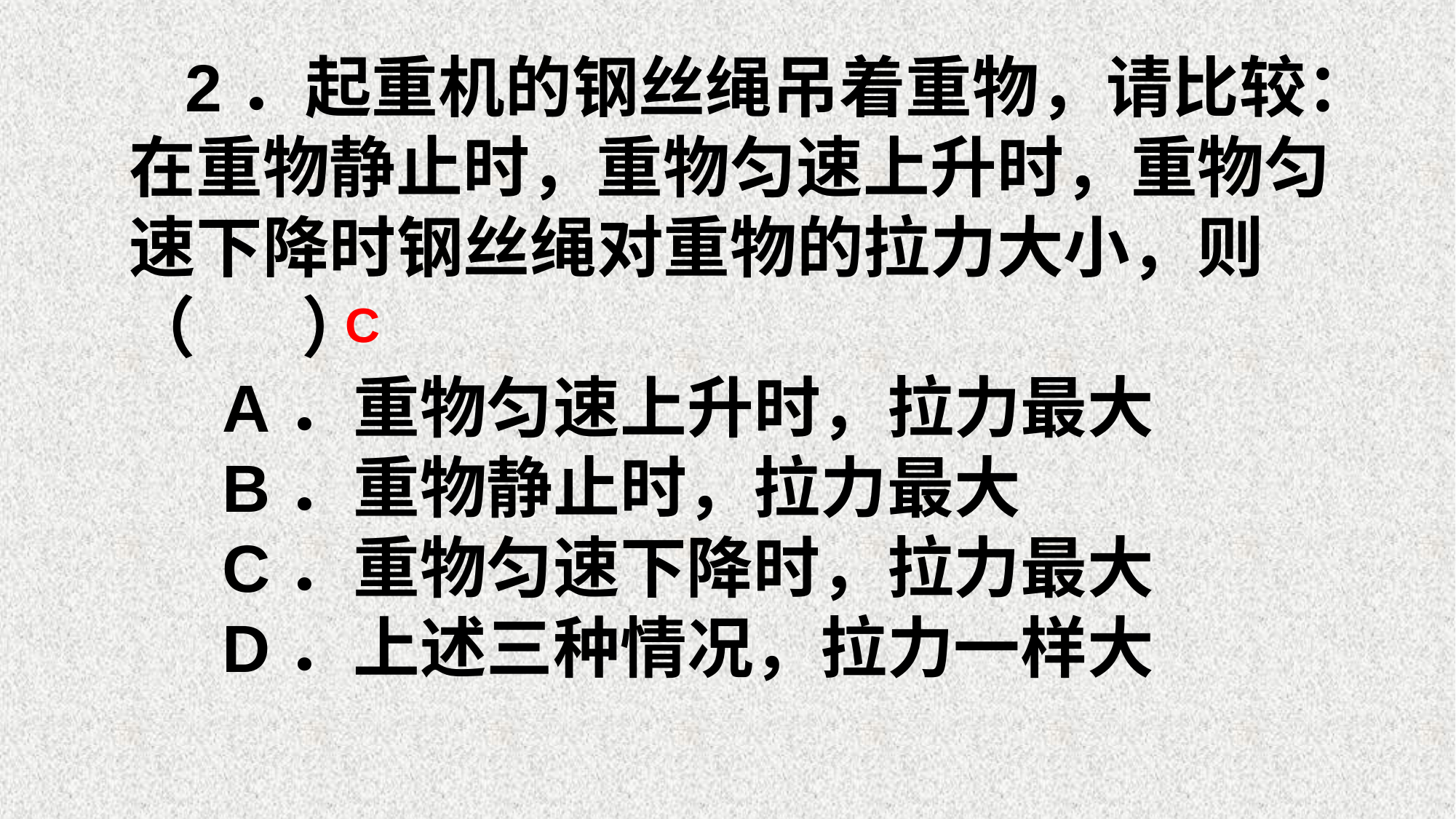

2．起重机的钢丝绳吊着重物，请比较：在重物静止时，重物匀速上升时，重物匀速下降时钢丝绳对重物的拉力大小，则         （       ）
     A．重物匀速上升时，拉力最大
     B．重物静止时，拉力最大
     C．重物匀速下降时，拉力最大
     D．上述三种情况，拉力一样大
C